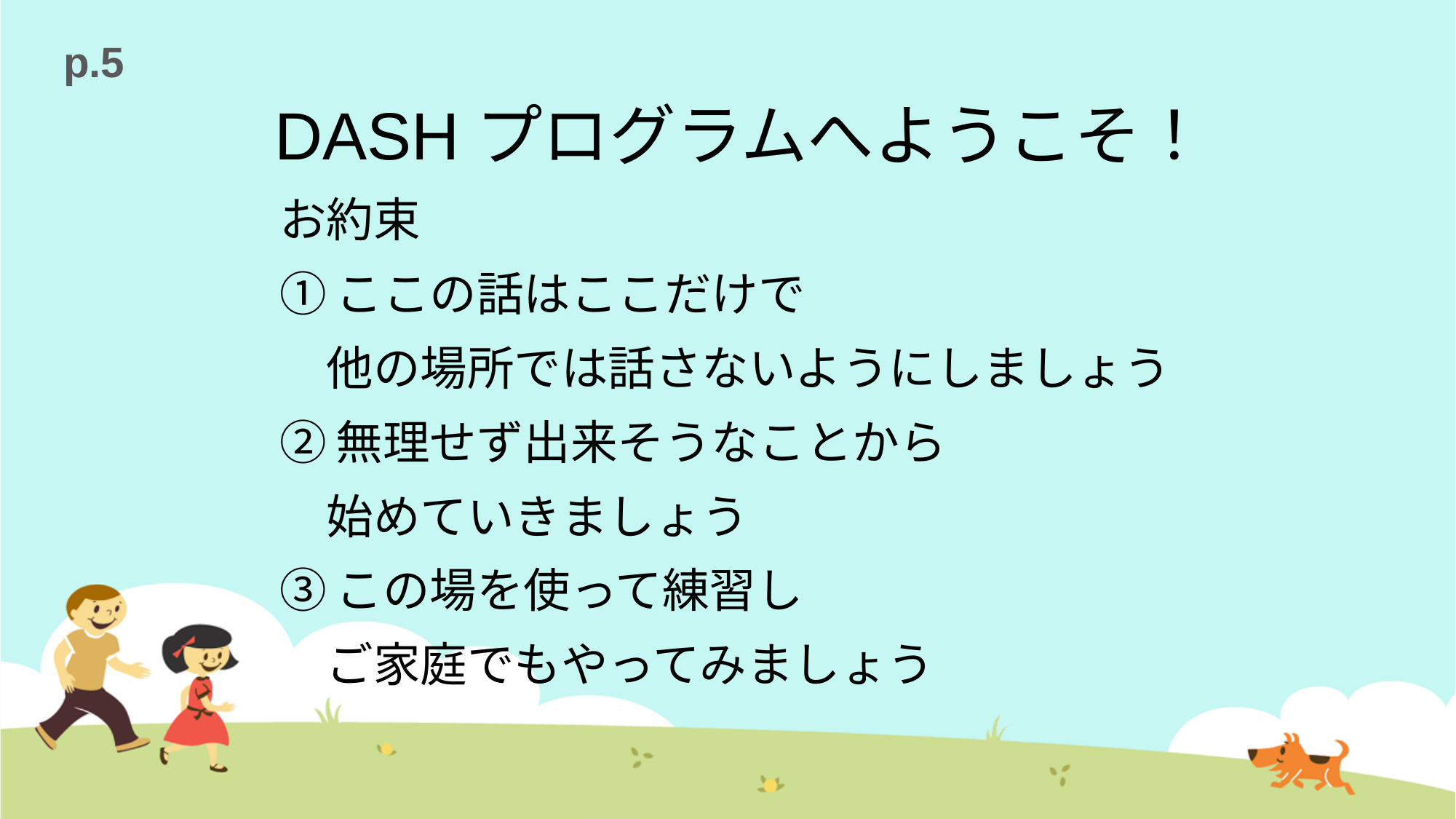

p.5
# DASHプログラムへようこそ！
お約束
①ここの話はここだけで
　他の場所では話さないようにしましょう
②無理せず出来そうなことから
　始めていきましょう
③この場を使って練習し
　ご家庭でもやってみましょう